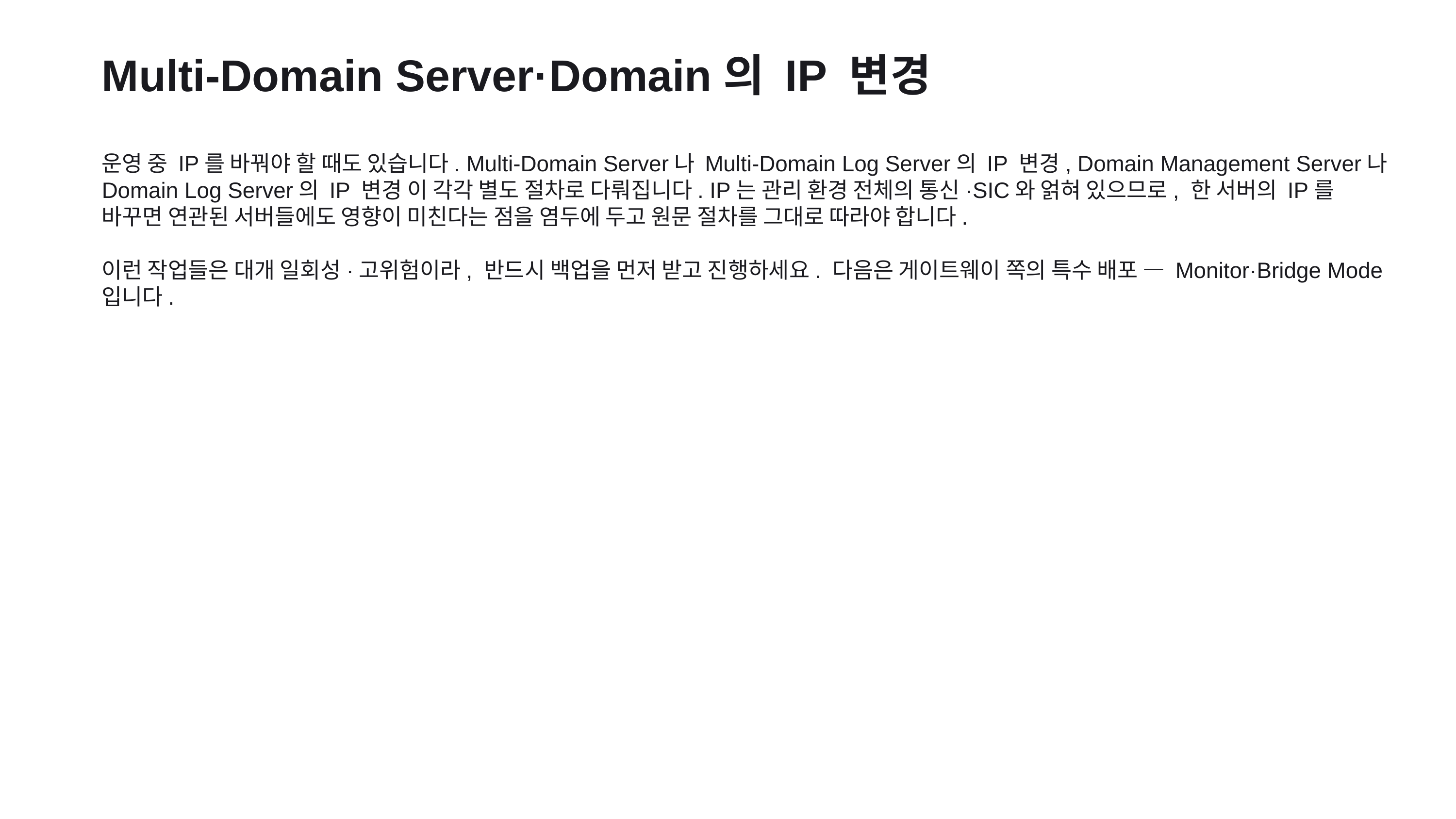

Multi-Domain Server·Domain의 IP 변경
운영 중 IP를 바꿔야 할 때도 있습니다. Multi-Domain Server나 Multi-Domain Log Server의 IP 변경, Domain Management Server나 Domain Log Server의 IP 변경 이 각각 별도 절차로 다뤄집니다. IP는 관리 환경 전체의 통신·SIC와 얽혀 있으므로, 한 서버의 IP를 바꾸면 연관된 서버들에도 영향이 미친다는 점을 염두에 두고 원문 절차를 그대로 따라야 합니다.

이런 작업들은 대개 일회성·고위험이라, 반드시 백업을 먼저 받고 진행하세요. 다음은 게이트웨이 쪽의 특수 배포 — Monitor·Bridge Mode입니다.